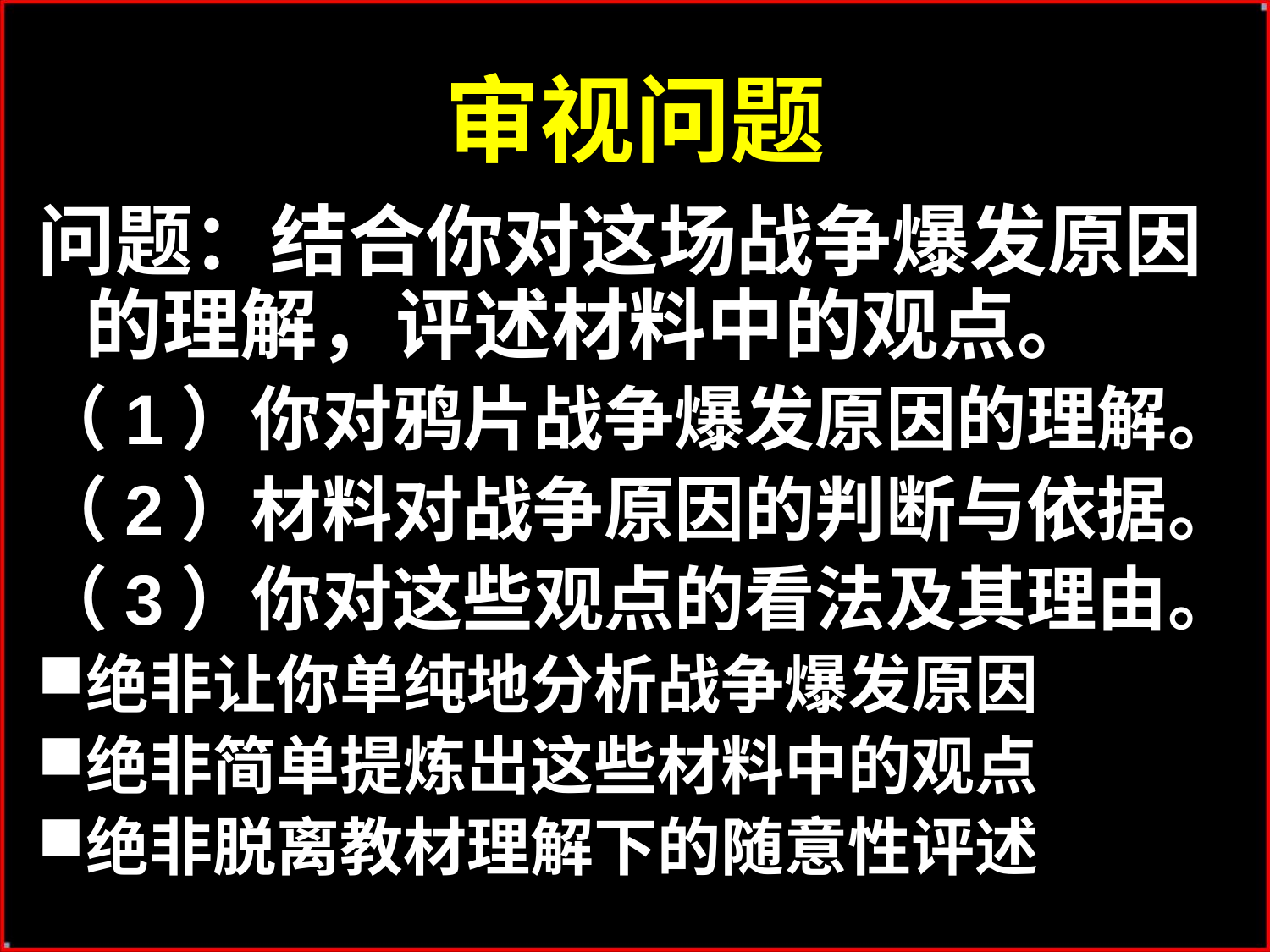

# 审视问题
问题：结合你对这场战争爆发原因的理解，评述材料中的观点。
（1）你对鸦片战争爆发原因的理解。
（2）材料对战争原因的判断与依据。
（3）你对这些观点的看法及其理由。
绝非让你单纯地分析战争爆发原因
绝非简单提炼出这些材料中的观点
绝非脱离教材理解下的随意性评述